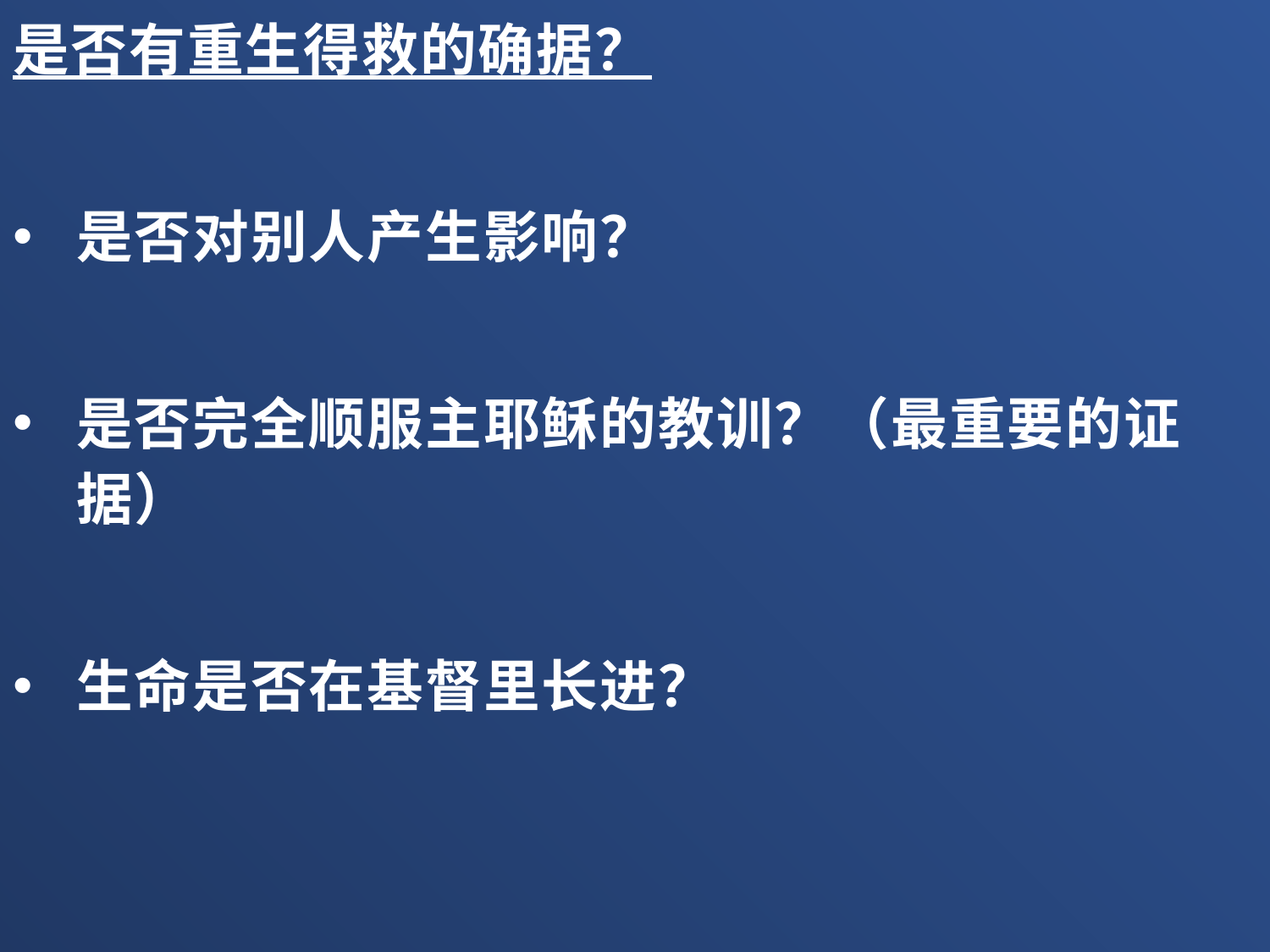

是否有重生得救的确据？

是否对别人产生影响？

是否完全顺服主耶稣的教训？（最重要的证据）

生命是否在基督里长进？